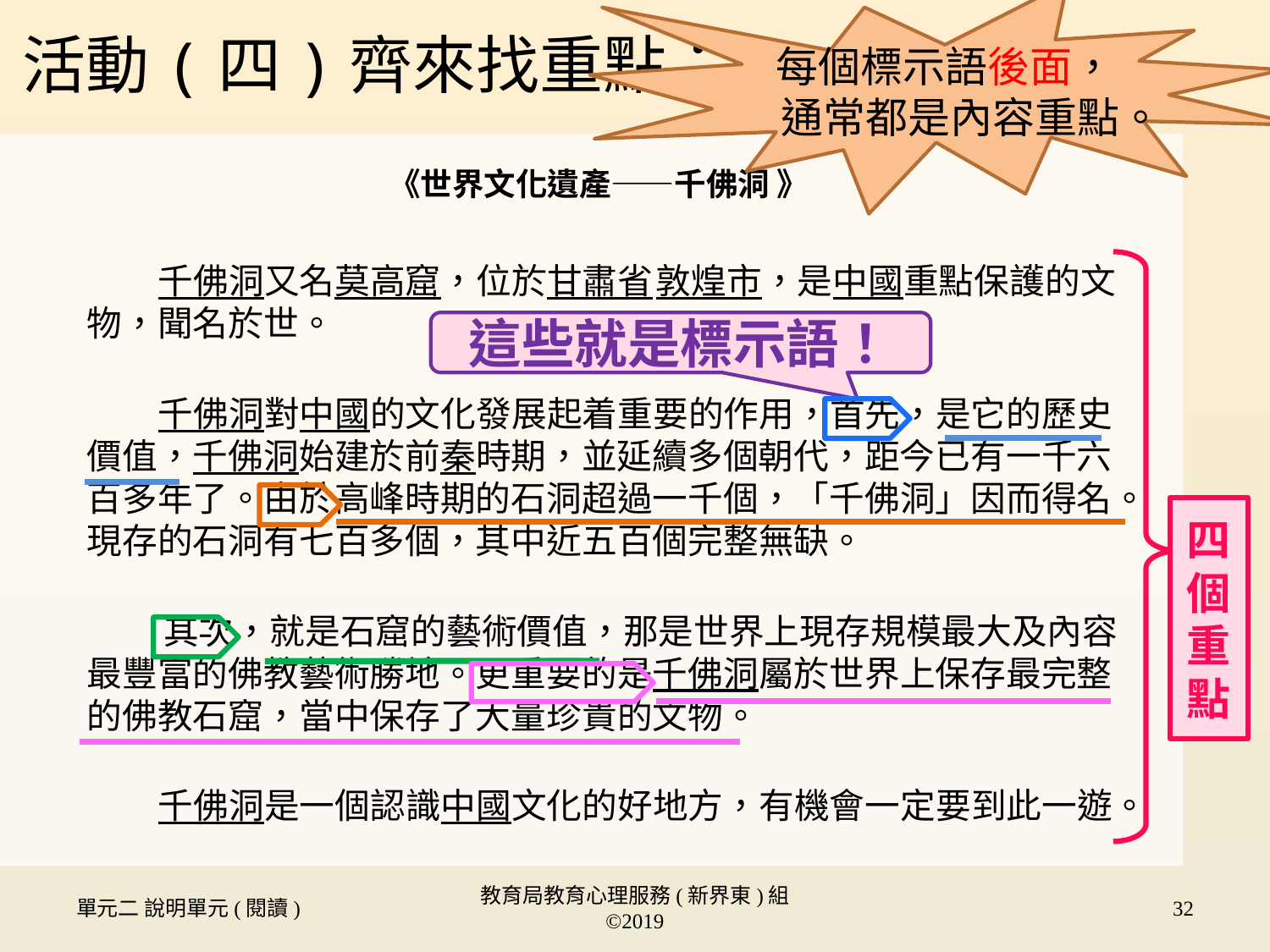

# 活動(四)齊來找重點：

 每個標示語後面，
 通常都是內容重點。
《世界文化遺產——千佛洞 》

        千佛洞又名莫高窟，位於甘肅省 敦煌市，是中國重點保護的文物，聞名於世。

        千佛洞對中國的文化發展起着重要的作用，首先，是它的歷史價值，千佛洞始建於前秦時期，並延續多個朝代，距今已有一千六百多年了。由於高峰時期的石洞超過一千個，「千佛洞」因而得名。現存的石洞有七百多個，其中近五百個完整無缺。

           其次，就是石窟的藝術價值，那是世界上現存規模最大及內容最豐富的佛教藝術勝地。更重要的是千佛洞屬於世界上保存最完整的佛教石窟，當中保存了大量珍貴的文物。

        千佛洞是一個認識中國文化的好地方，有機會一定要到此一遊。

這些就是標示語！

四個重點

單元二 說明單元(閱讀)
教育局教育心理服務(新界東)組 ©2019
32